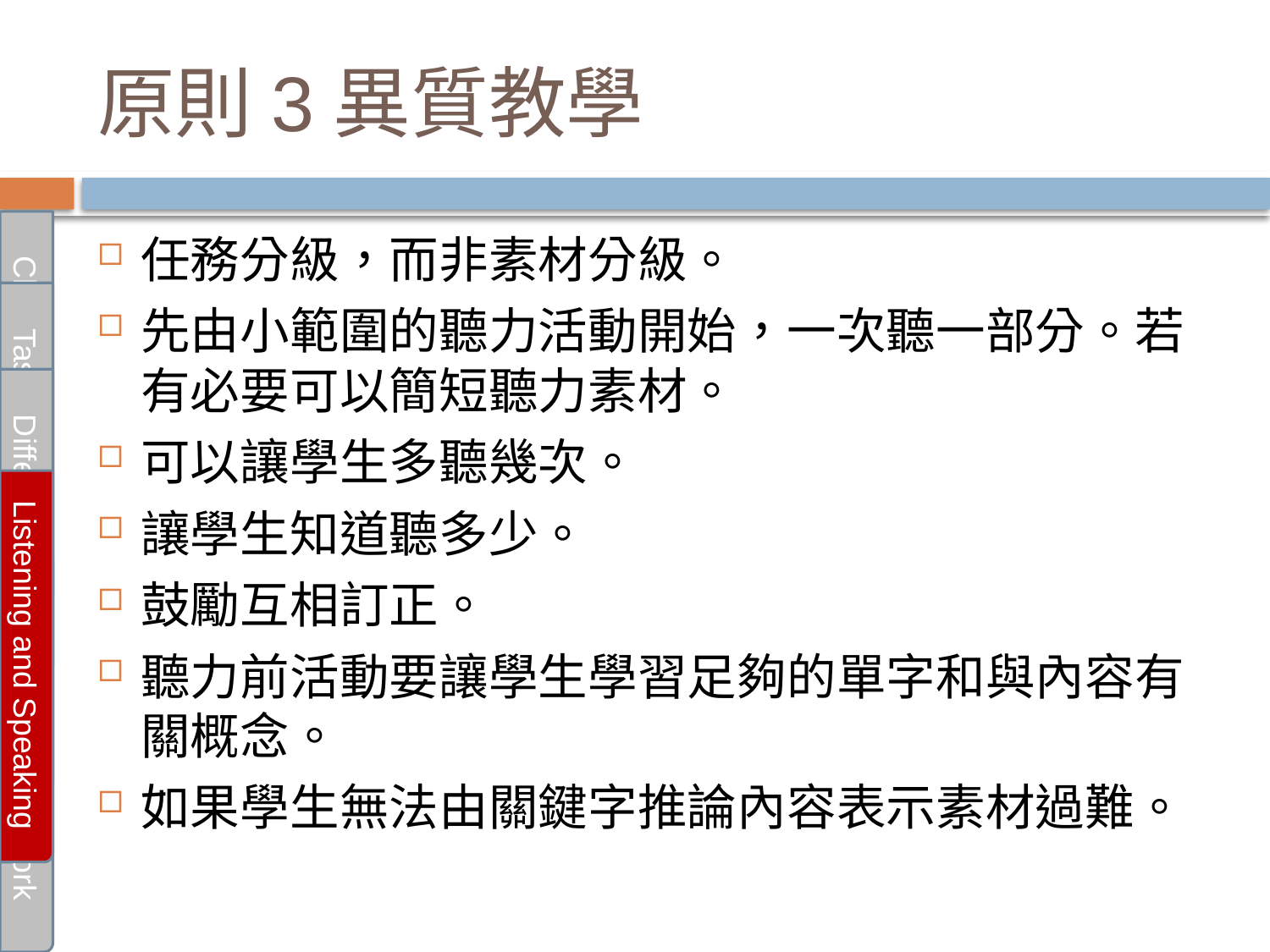

# 原則3異質教學
任務分級，而非素材分級。
先由小範圍的聽力活動開始，一次聽一部分。若有必要可以簡短聽力素材。
可以讓學生多聽幾次。
讓學生知道聽多少。
鼓勵互相訂正。
聽力前活動要讓學生學習足夠的單字和與內容有關概念。
如果學生無法由關鍵字推論內容表示素材過難。

Classroom Language
Task-Based Learning
Differentiation Teaching
Listening and Speaking
Pair and Group work